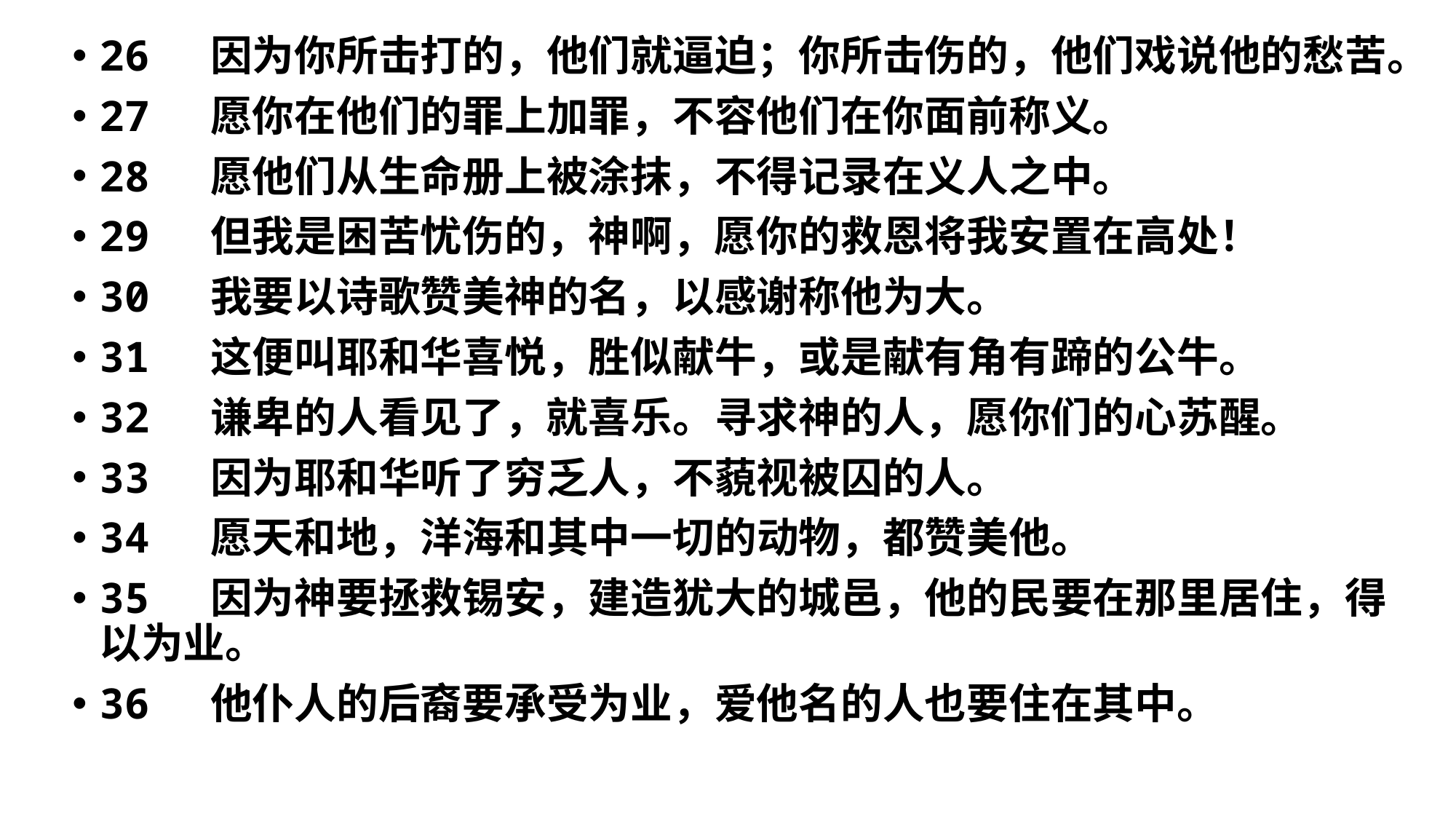

26  因为你所击打的，他们就逼迫；你所击伤的，他们戏说他的愁苦。
27  愿你在他们的罪上加罪，不容他们在你面前称义。
28  愿他们从生命册上被涂抹，不得记录在义人之中。
29  但我是困苦忧伤的，神啊，愿你的救恩将我安置在高处！
30  我要以诗歌赞美神的名，以感谢称他为大。
31  这便叫耶和华喜悦，胜似献牛，或是献有角有蹄的公牛。
32  谦卑的人看见了，就喜乐。寻求神的人，愿你们的心苏醒。
33  因为耶和华听了穷乏人，不藐视被囚的人。
34  愿天和地，洋海和其中一切的动物，都赞美他。
35  因为神要拯救锡安，建造犹大的城邑，他的民要在那里居住，得以为业。
36  他仆人的后裔要承受为业，爱他名的人也要住在其中。